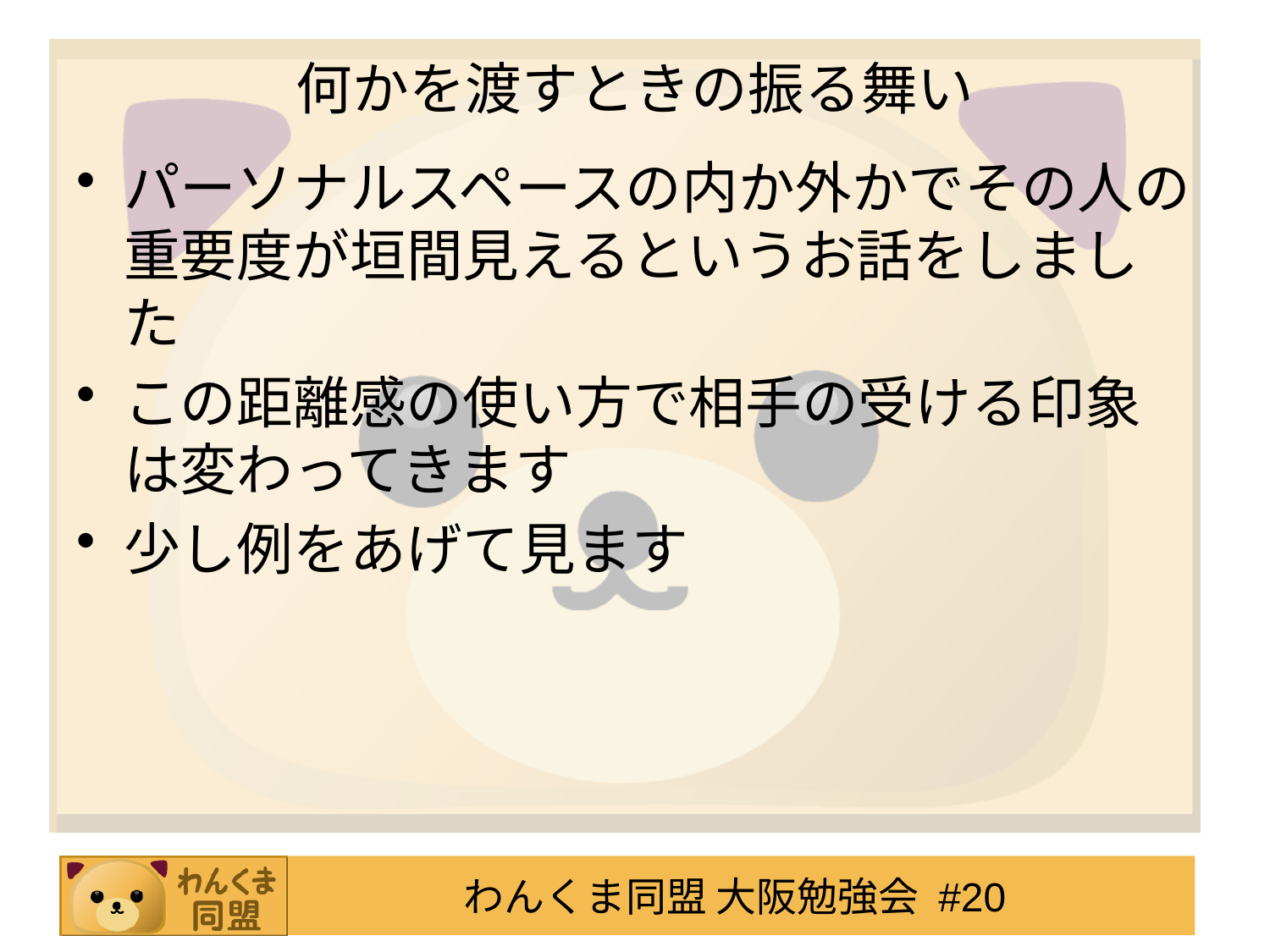

# 何かを渡すときの振る舞い
パーソナルスペースの内か外かでその人の重要度が垣間見えるというお話をしました
この距離感の使い方で相手の受ける印象は変わってきます
少し例をあげて見ます